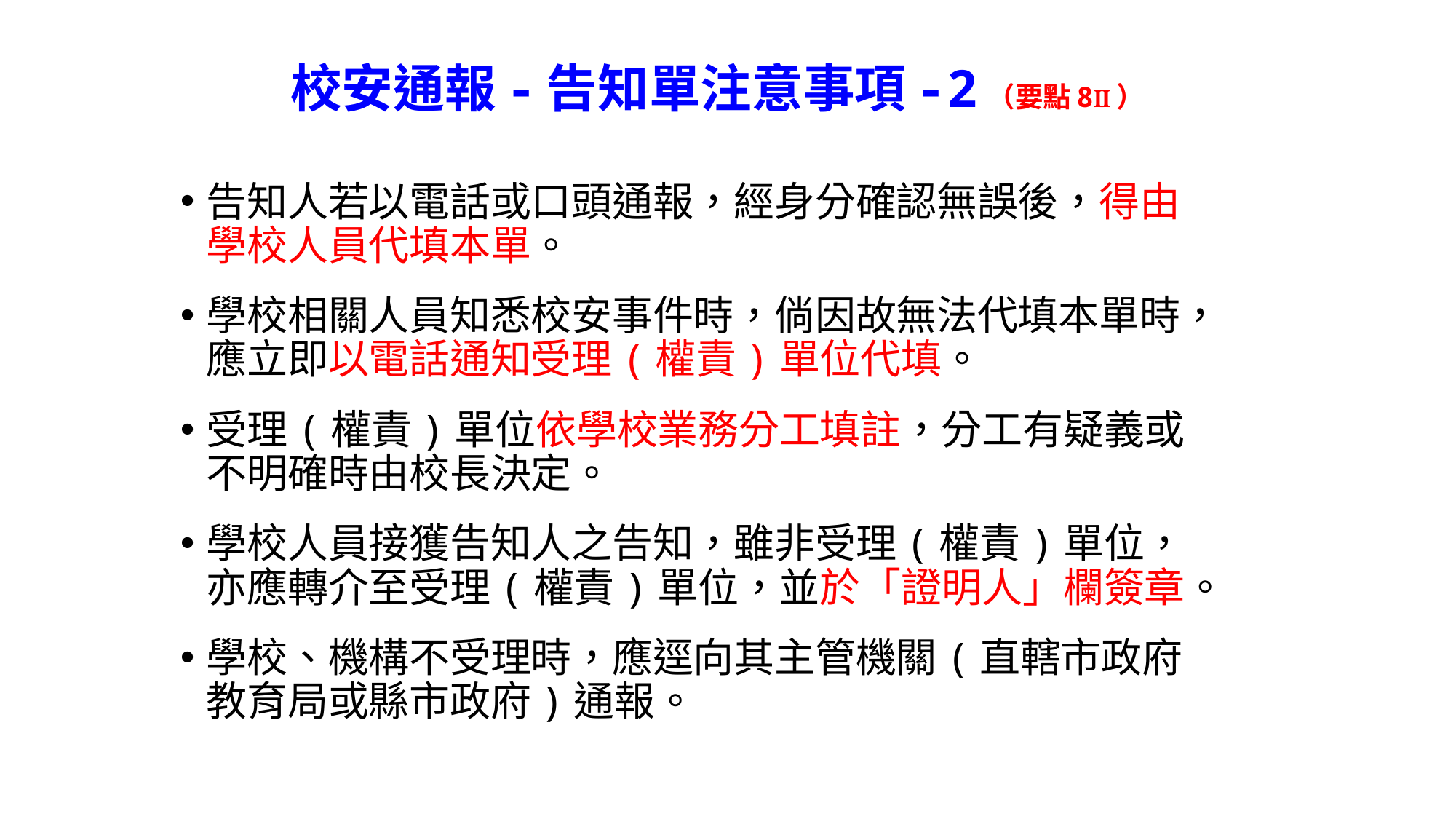

# 校安通報-告知單注意事項-2（要點8Ⅱ）
告知人若以電話或口頭通報，經身分確認無誤後，得由學校人員代填本單。
學校相關人員知悉校安事件時，倘因故無法代填本單時，應立即以電話通知受理(權責)單位代填。
受理(權責)單位依學校業務分工填註，分工有疑義或不明確時由校長決定。
學校人員接獲告知人之告知，雖非受理(權責)單位，亦應轉介至受理(權責)單位，並於「證明人」欄簽章。
學校、機構不受理時，應逕向其主管機關(直轄市政府教育局或縣市政府)通報。